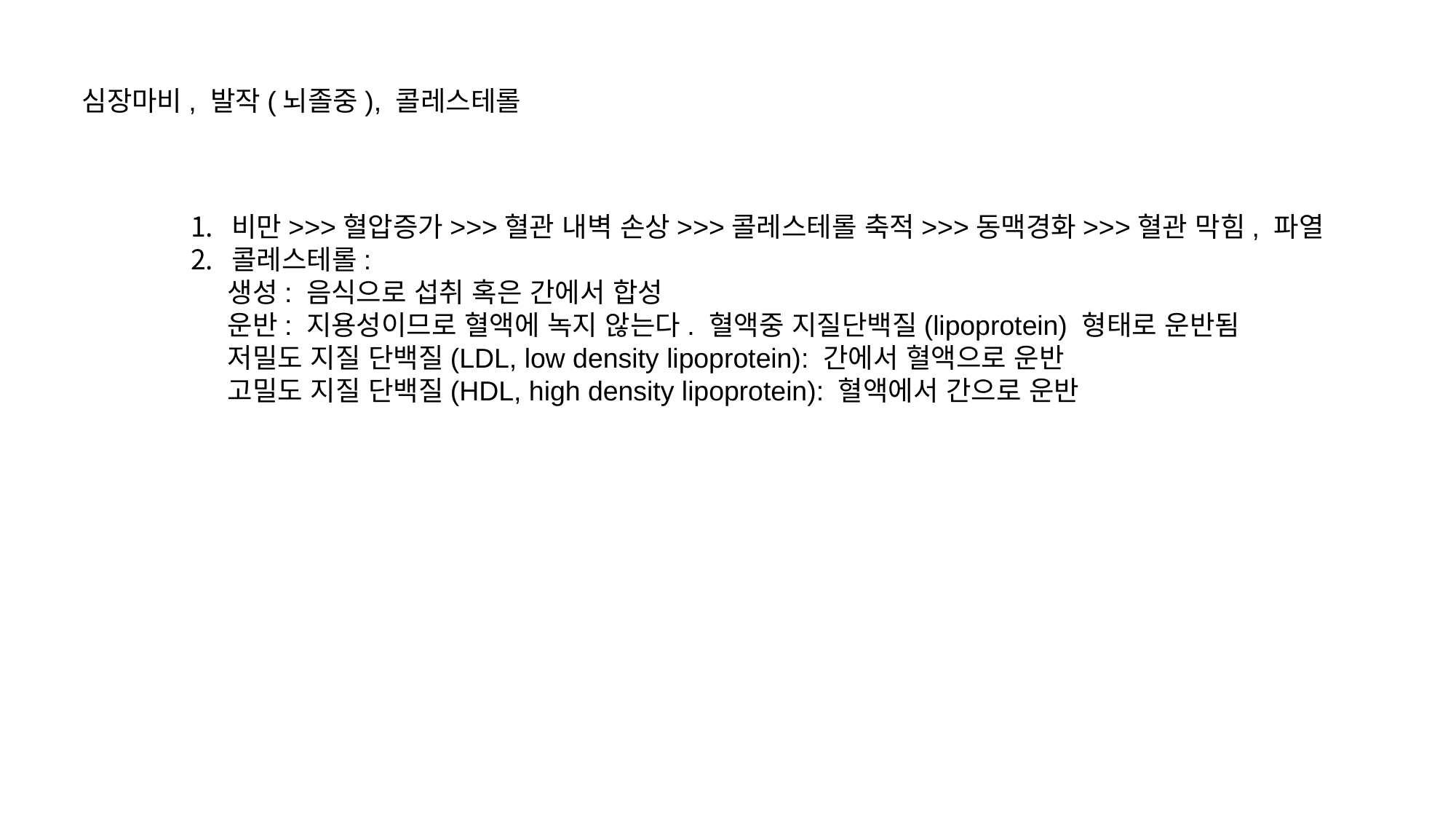

심장마비, 발작(뇌졸중), 콜레스테롤
비만>>>혈압증가>>>혈관 내벽 손상>>>콜레스테롤 축적>>>동맥경화>>>혈관 막힘, 파열
콜레스테롤:
    생성: 음식으로 섭취 혹은 간에서 합성
    운반: 지용성이므로 혈액에 녹지 않는다. 혈액중 지질단백질(lipoprotein) 형태로 운반됨
    저밀도 지질 단백질(LDL, low density lipoprotein): 간에서 혈액으로 운반
    고밀도 지질 단백질(HDL, high density lipoprotein): 혈액에서 간으로 운반